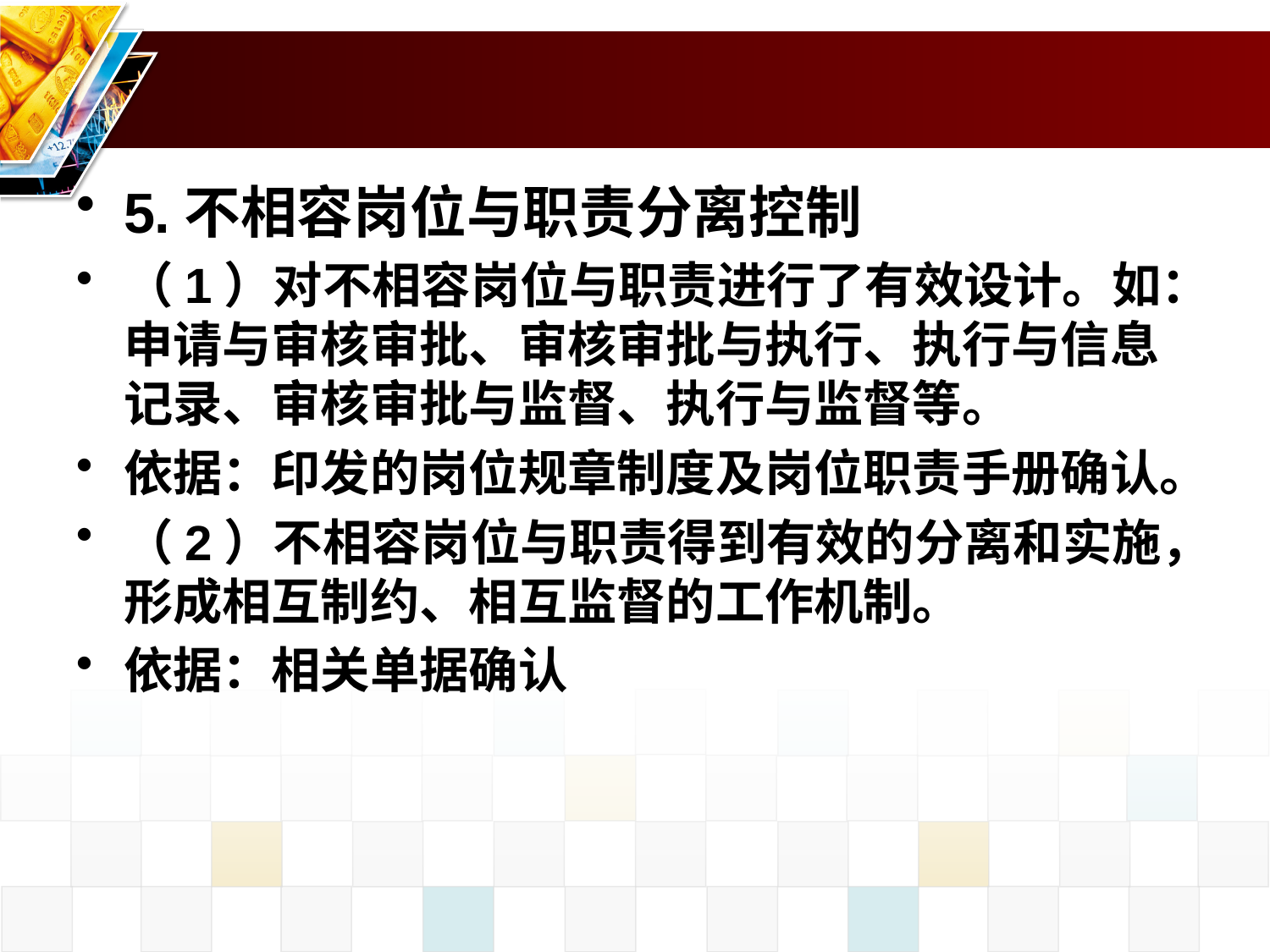

#
5.不相容岗位与职责分离控制
（1）对不相容岗位与职责进行了有效设计。如：申请与审核审批、审核审批与执行、执行与信息记录、审核审批与监督、执行与监督等。
依据：印发的岗位规章制度及岗位职责手册确认。
（2）不相容岗位与职责得到有效的分离和实施，形成相互制约、相互监督的工作机制。
依据：相关单据确认